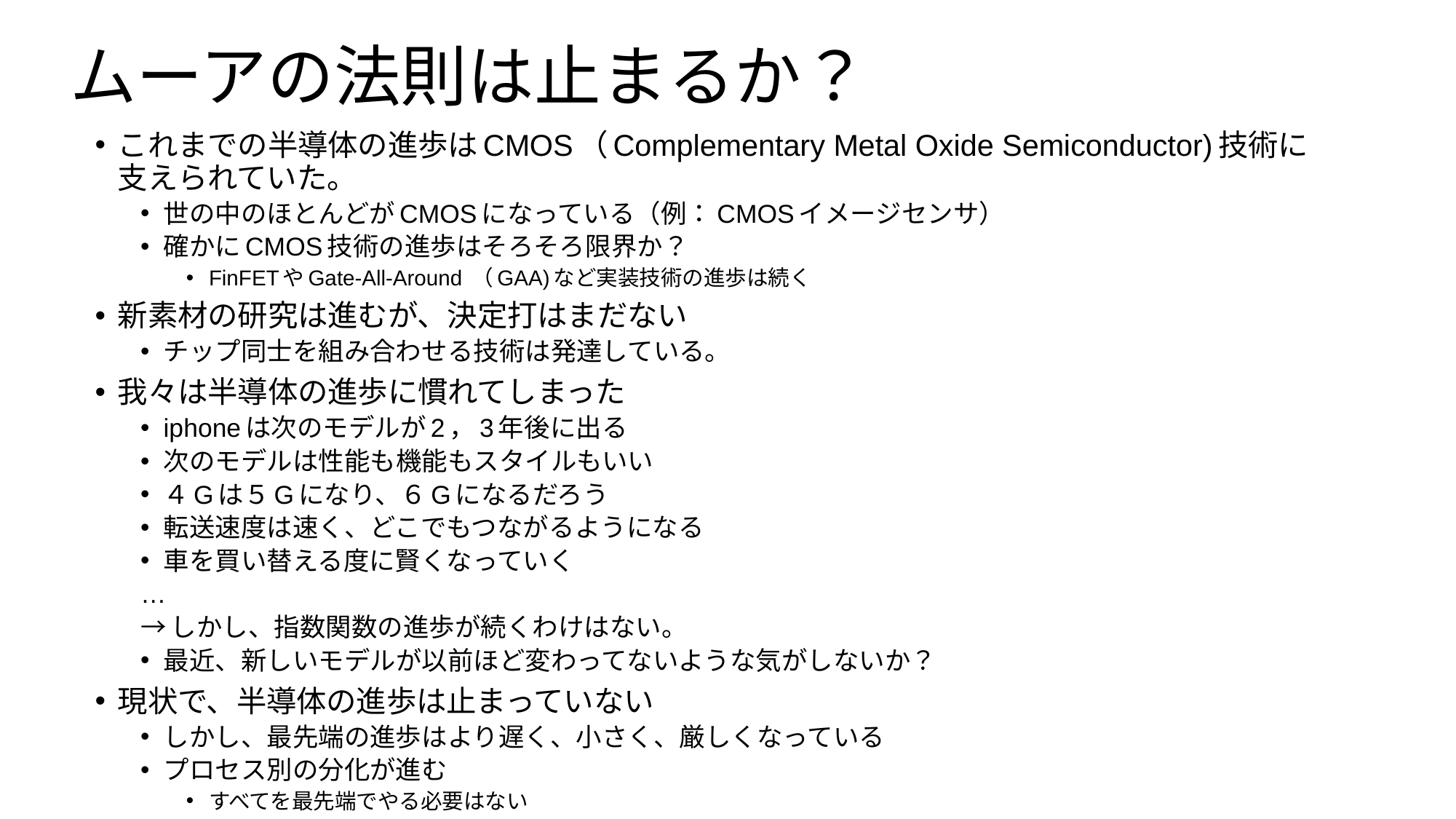

# ムーアの法則は止まるか？
これまでの半導体の進歩はCMOS（Complementary Metal Oxide Semiconductor)技術に支えられていた。
世の中のほとんどがCMOSになっている（例：CMOSイメージセンサ）
確かにCMOS技術の進歩はそろそろ限界か？
FinFETやGate-All-Around （GAA)など実装技術の進歩は続く
新素材の研究は進むが、決定打はまだない
チップ同士を組み合わせる技術は発達している。
我々は半導体の進歩に慣れてしまった
iphoneは次のモデルが2，3年後に出る
次のモデルは性能も機能もスタイルもいい
４Gは５Gになり、６Gになるだろう
転送速度は速く、どこでもつながるようになる
車を買い替える度に賢くなっていく
…
→しかし、指数関数の進歩が続くわけはない。
最近、新しいモデルが以前ほど変わってないような気がしないか？
現状で、半導体の進歩は止まっていない
しかし、最先端の進歩はより遅く、小さく、厳しくなっている
プロセス別の分化が進む
すべてを最先端でやる必要はない